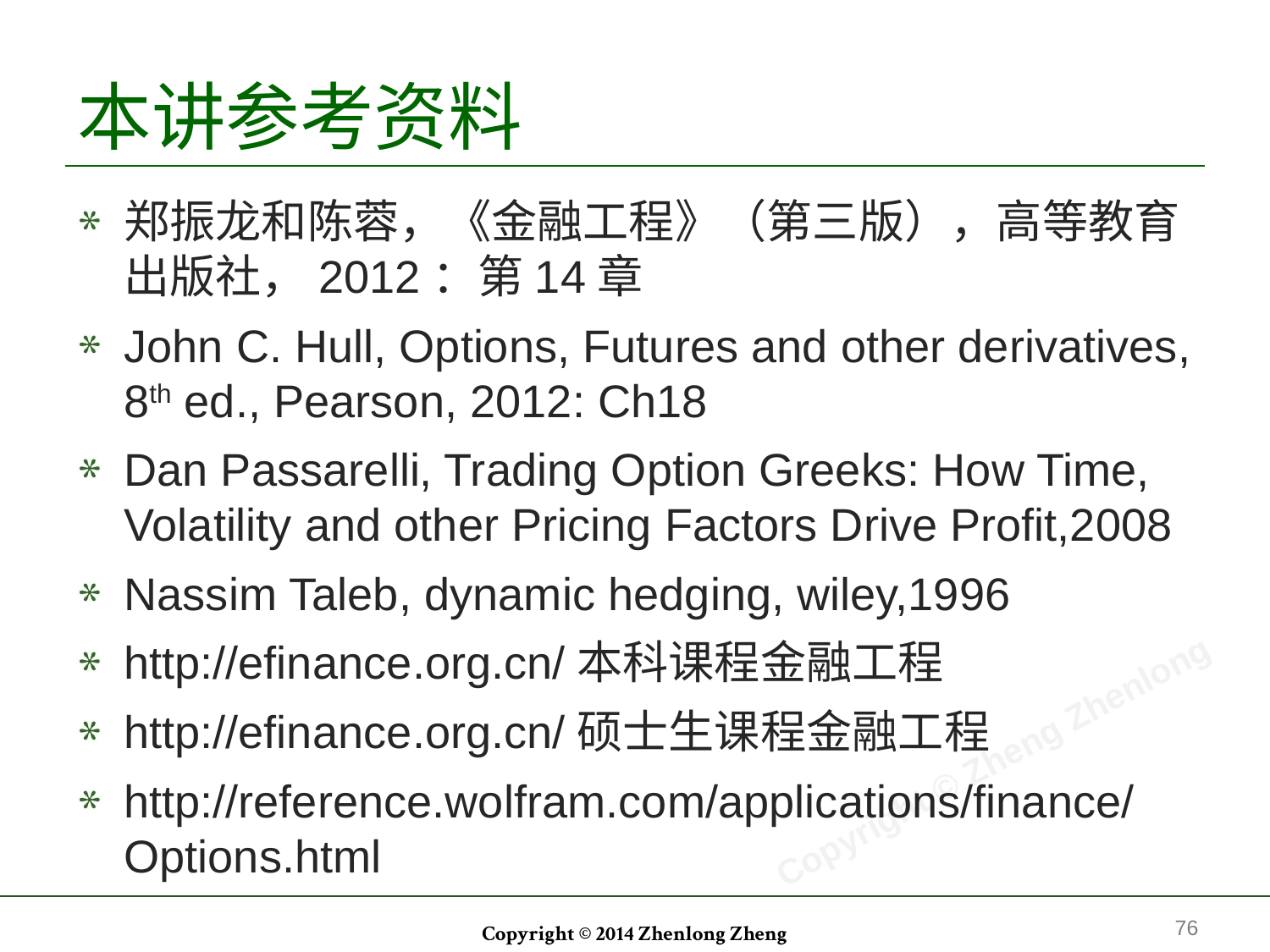

# 本讲参考资料
郑振龙和陈蓉，《金融工程》（第三版），高等教育出版社，2012：第14章
John C. Hull, Options, Futures and other derivatives, 8th ed., Pearson, 2012: Ch18
Dan Passarelli, Trading Option Greeks: How Time, Volatility and other Pricing Factors Drive Profit,2008
Nassim Taleb, dynamic hedging, wiley,1996
http://efinance.org.cn/本科课程金融工程
http://efinance.org.cn/硕士生课程金融工程
http://reference.wolfram.com/applications/finance/Options.html

76